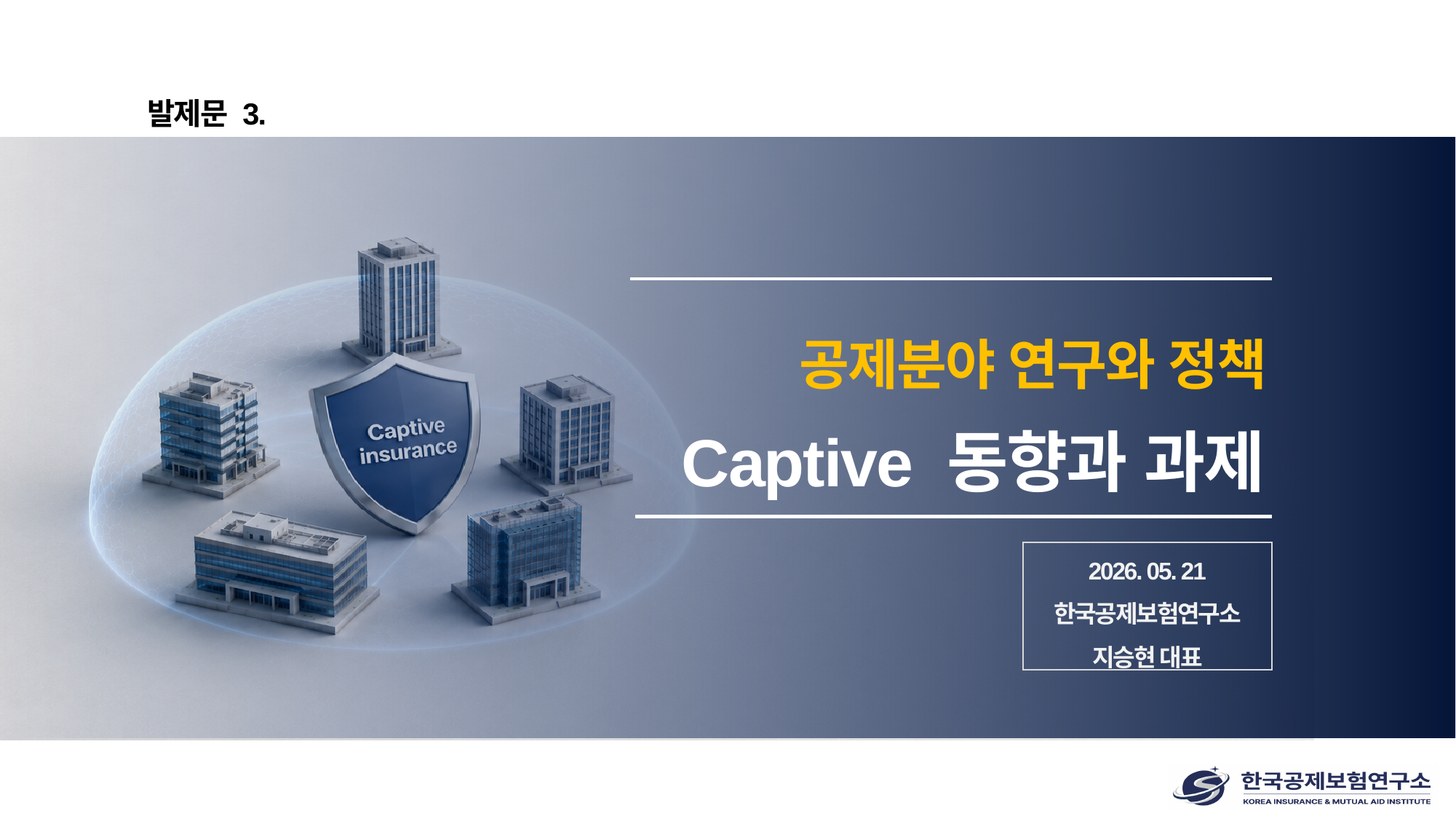

발제문 3.
공제분야 연구와 정책 Captive 동향과 과제
2026. 05. 21
한국공제보험연구소
지승현 대표